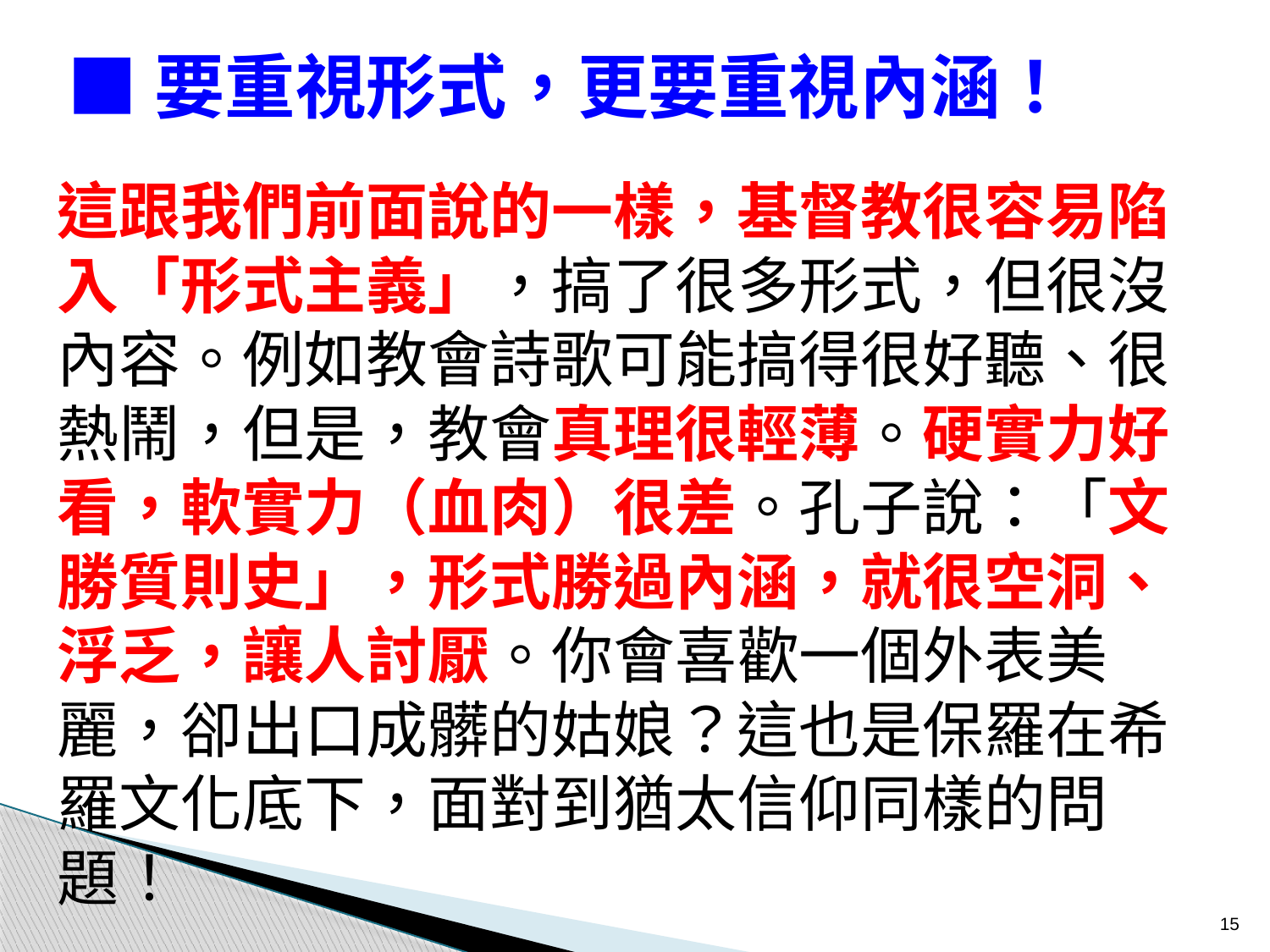

■要重視形式，更要重視內涵！
這跟我們前面說的一樣，基督教很容易陷入「形式主義」，搞了很多形式，但很沒內容。例如教會詩歌可能搞得很好聽、很熱鬧，但是，教會真理很輕薄。硬實力好看，軟實力（血肉）很差。孔子說：「文勝質則史」，形式勝過內涵，就很空洞、浮乏，讓人討厭。你會喜歡一個外表美麗，卻出口成髒的姑娘？這也是保羅在希羅文化底下，面對到猶太信仰同樣的問題！
15